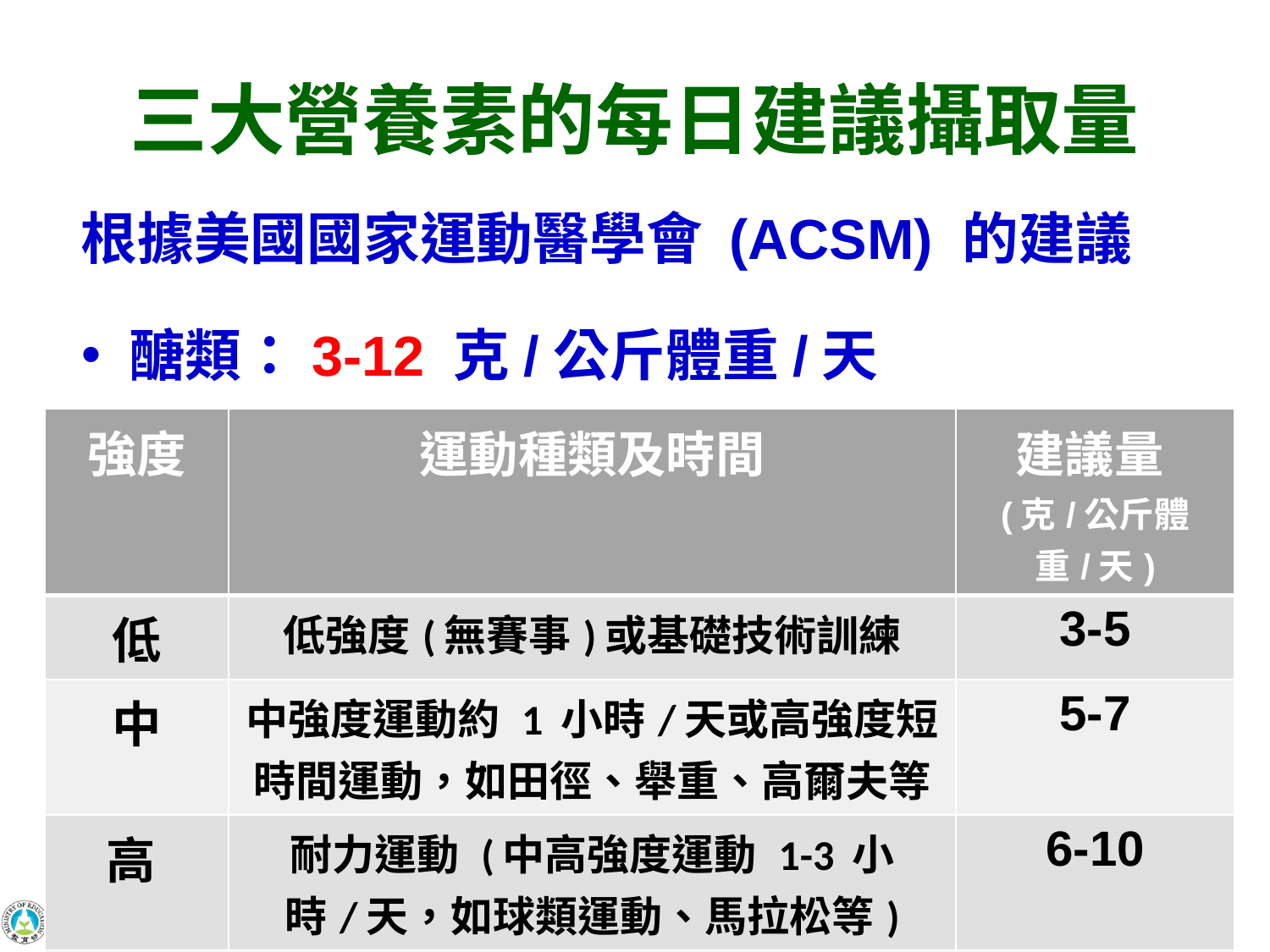

# 三大營養素的每日建議攝取量
根據美國國家運動醫學會 (ACSM) 的建議

醣類：3-12 克/公斤體重/天
| 強度 | 運動種類及時間 | 建議量 (克/公斤體重/天) |
| --- | --- | --- |
| 低 | 低強度(無賽事)或基礎技術訓練 | 3-5 |
| 中 | 中強度運動約 1 小時/天或高強度短時間運動，如田徑、舉重、高爾夫等 | 5-7 |
| 高 | 耐力運動 (中高強度運動 1-3 小時/天，如球類運動、馬拉松等) | 6-10 |
| 非常高 | 超耐力系列 (中高強度運動 > 4-5 小時/天，如超馬、三鐵) | 8-12 |
13